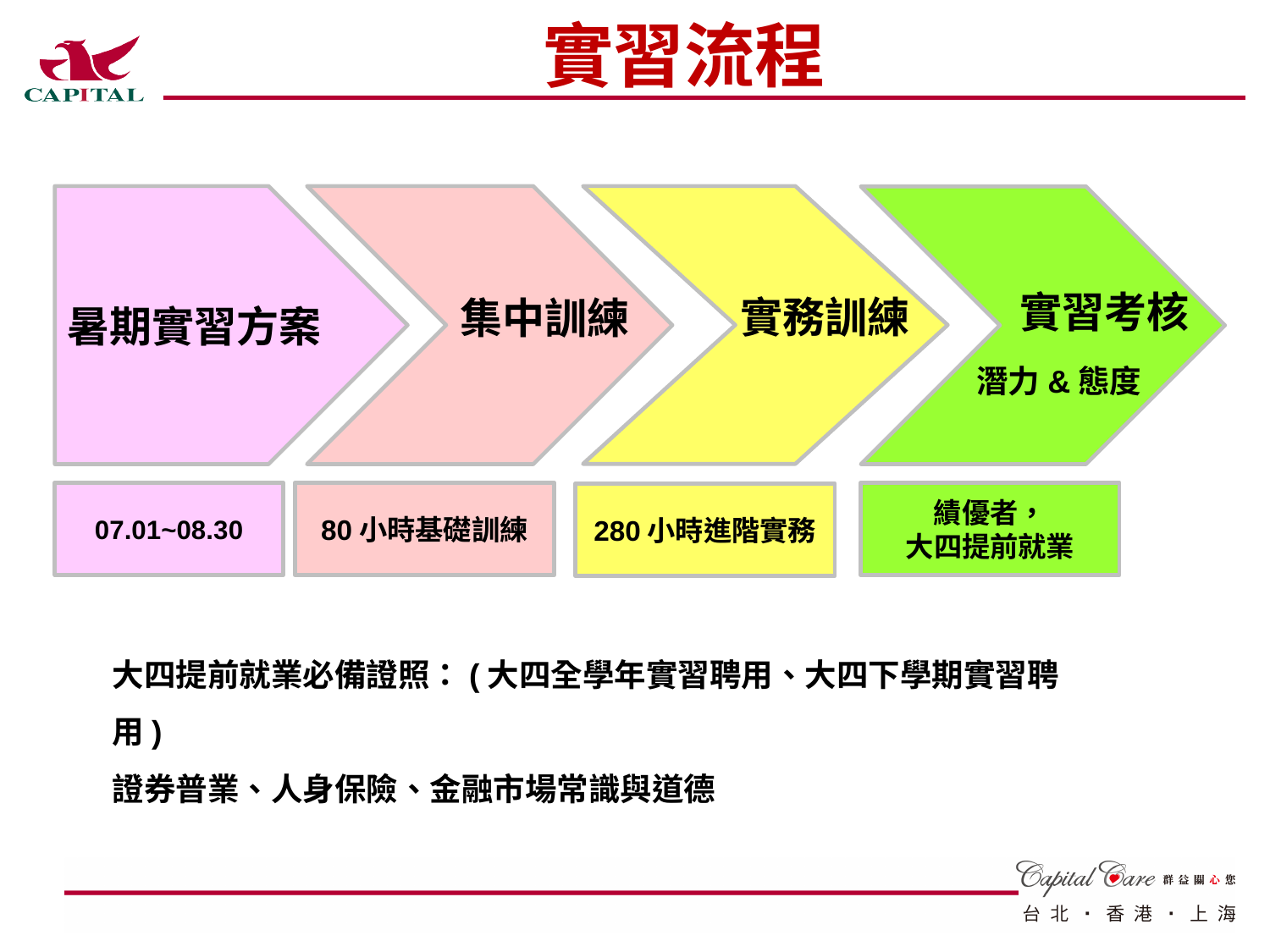

實習流程

暑期實習方案

07.01~08.30
80小時基礎訓練
績優者，
大四提前就業
280小時進階實務
實習考核
實務訓練
集中訓練
潛力&態度
大四提前就業必備證照：(大四全學年實習聘用、大四下學期實習聘用)
證券普業、人身保險、金融市場常識與道德